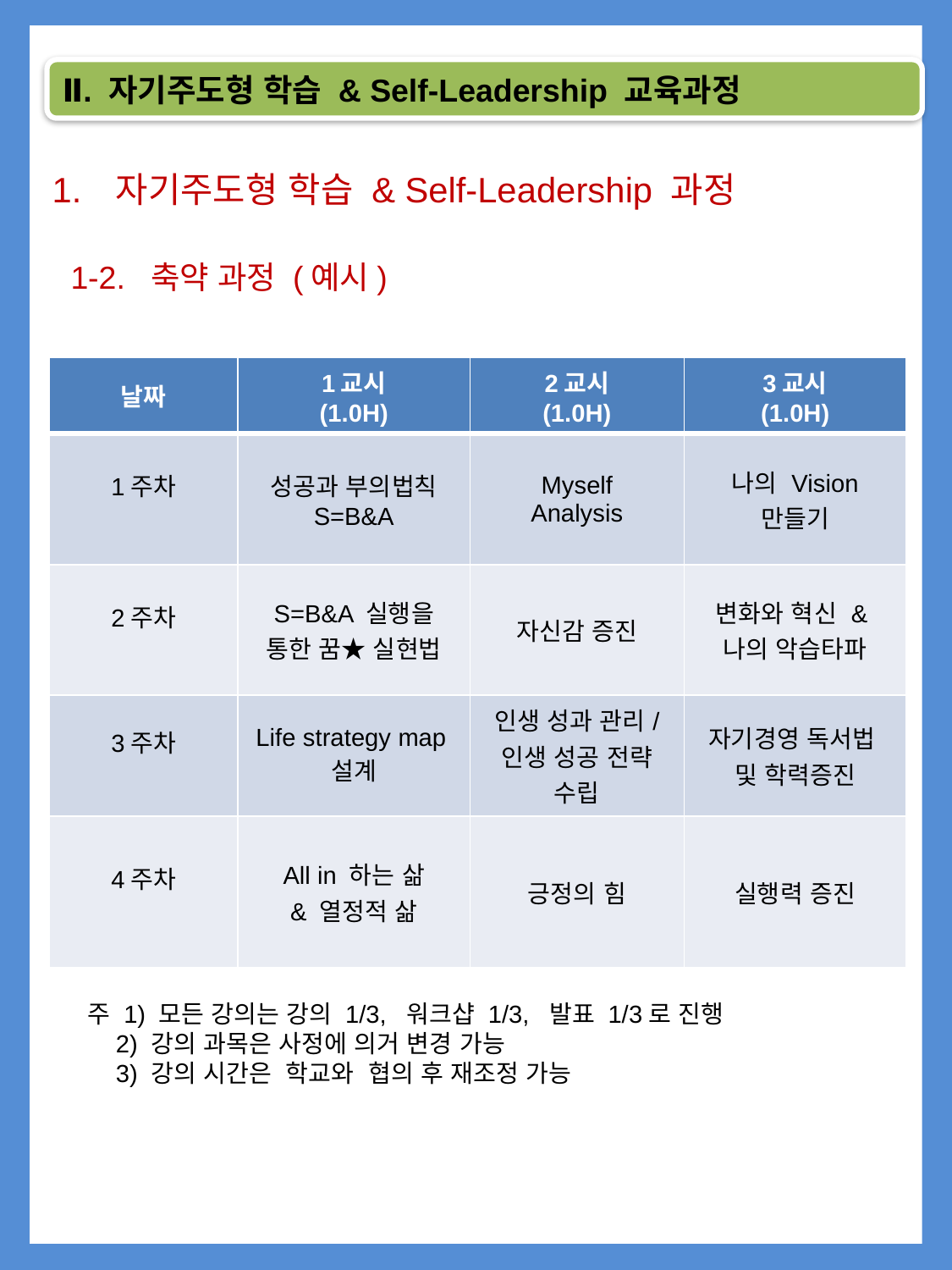

Ⅱ. 자기주도형 학습 & Self-Leadership 교육과정
# 1.  자기주도형 학습 & Self-Leadership 과정 1-2.  축약 과정 (예시)
| 날짜 | 1교시 (1.0H) | 2교시 (1.0H) | 3교시 (1.0H) |
| --- | --- | --- | --- |
| 1주차 | 성공과 부의법칙 S=B&A | Myself Analysis | 나의 Vision 만들기 |
| 2주차 | S=B&A 실행을 통한 꿈★ 실현법 | 자신감 증진 | 변화와 혁신 & 나의 악습타파 |
| 3주차 | Life strategy map설계 | 인생 성과 관리/ 인생 성공 전략 수립 | 자기경영 독서법 및 학력증진 |
| 4주차 | All in 하는 삶 & 열정적 삶 | 긍정의 힘 | 실행력 증진 |
주 1) 모든 강의는 강의 1/3,  워크샵 1/3,  발표 1/3로 진행
    2) 강의 과목은 사정에 의거 변경 가능
    3) 강의 시간은  학교와  협의 후 재조정 가능